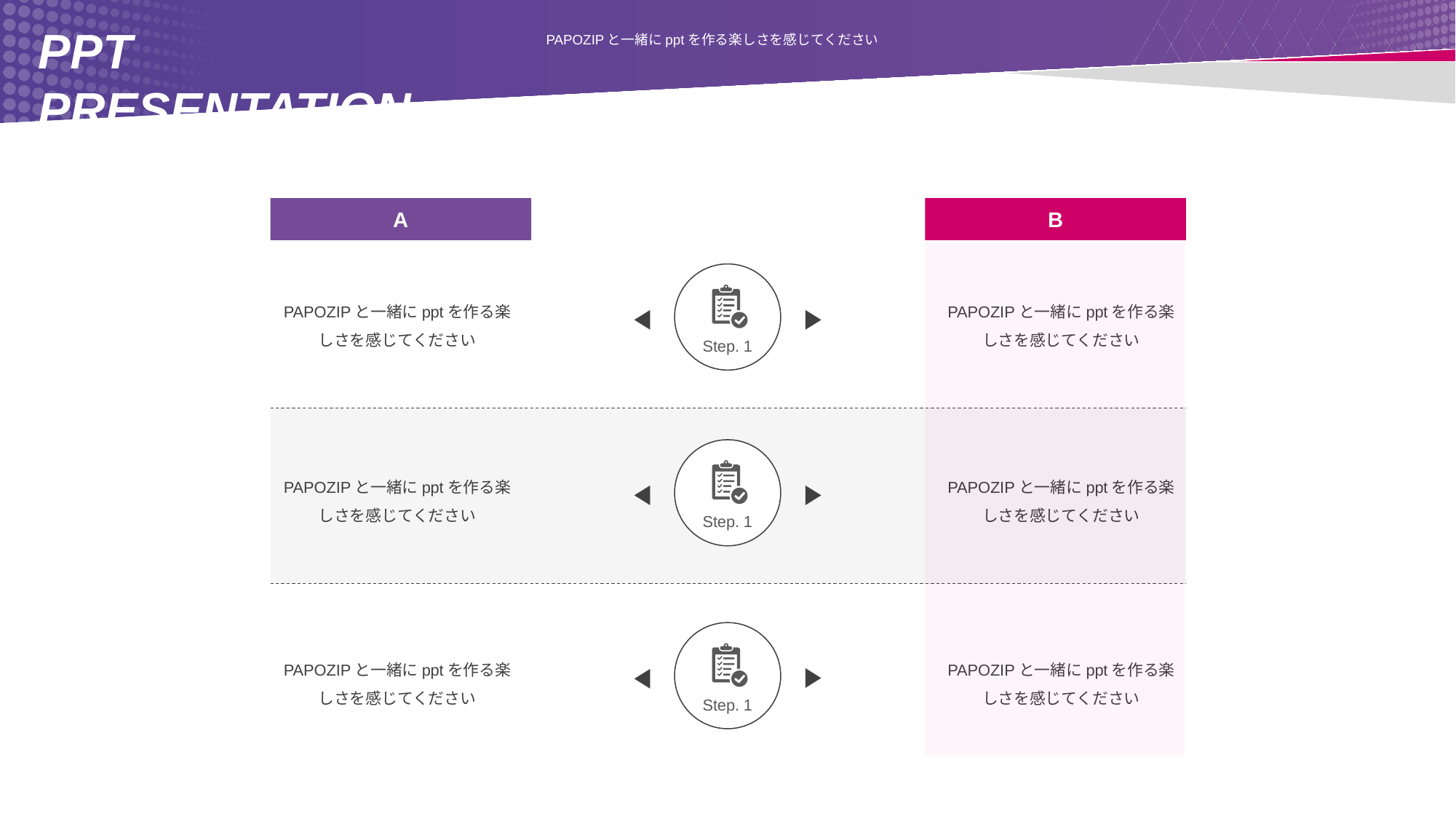

PPT PRESENTATION
PAPOZIPと一緒にpptを作る楽しさを感じてください

A
B

PAPOZIPと一緒にpptを作る楽しさを感じてください
PAPOZIPと一緒にpptを作る楽しさを感じてください
▶
◀
Step. 1

PAPOZIPと一緒にpptを作る楽しさを感じてください
PAPOZIPと一緒にpptを作る楽しさを感じてください
▶
◀
Step. 1

PAPOZIPと一緒にpptを作る楽しさを感じてください
PAPOZIPと一緒にpptを作る楽しさを感じてください
▶
◀
Step. 1